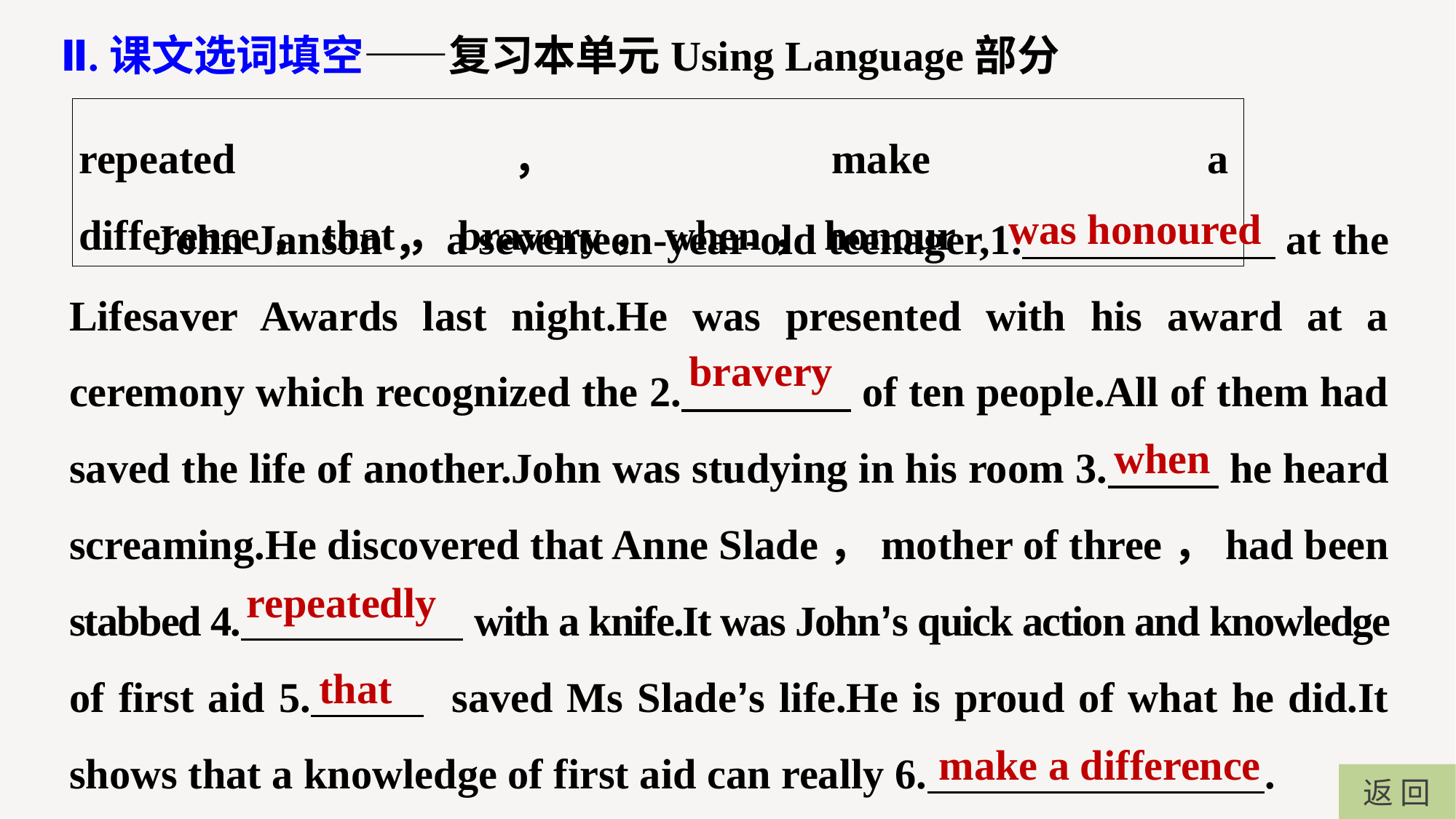

Ⅱ.课文选词填空——复习本单元Using Language部分
repeated，make a difference，that，bravery，when，honour
John Janson，a seventeen-year-old teenager,1.                        at the Lifesaver Awards last night.He was presented with his award at a ceremony which recognized the 2.                of ten people.All of them had saved the life of another.John was studying in his room 3.           he heard screaming.He discovered that Anne Slade，mother of three，had been stabbed 4.                      with a knife.It was John’s quick action and knowledge of first aid 5.          saved Ms Slade’s life.He is proud of what he did.It shows that a knowledge of first aid can really 6.                                .
was honoured
bravery
when
repeatedly
that
make a difference
返 回